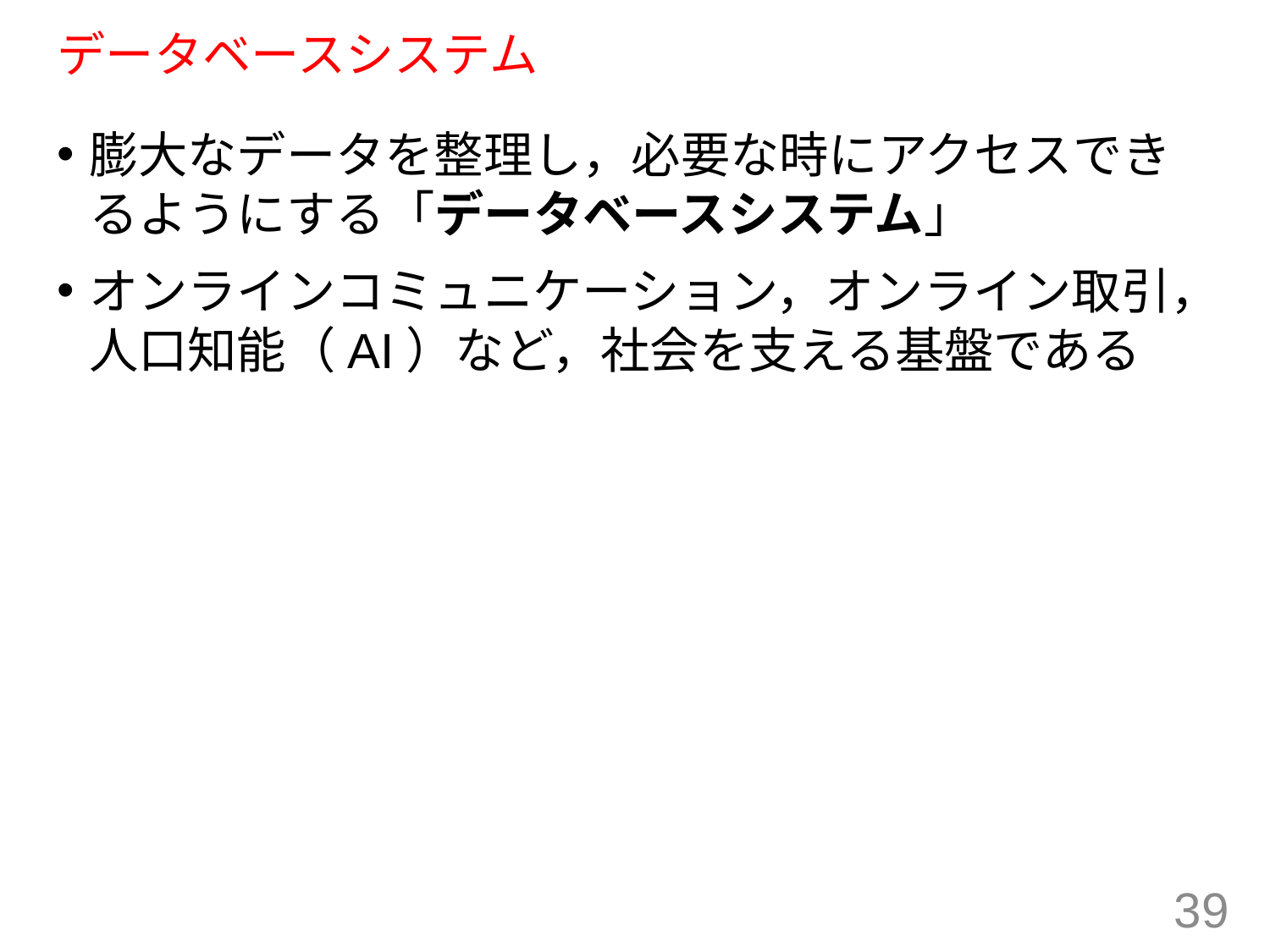

# データベースシステム
膨大なデータを整理し，必要な時にアクセスできるようにする「データベースシステム」
オンラインコミュニケーション，オンライン取引，人口知能（AI）など，社会を支える基盤である
39